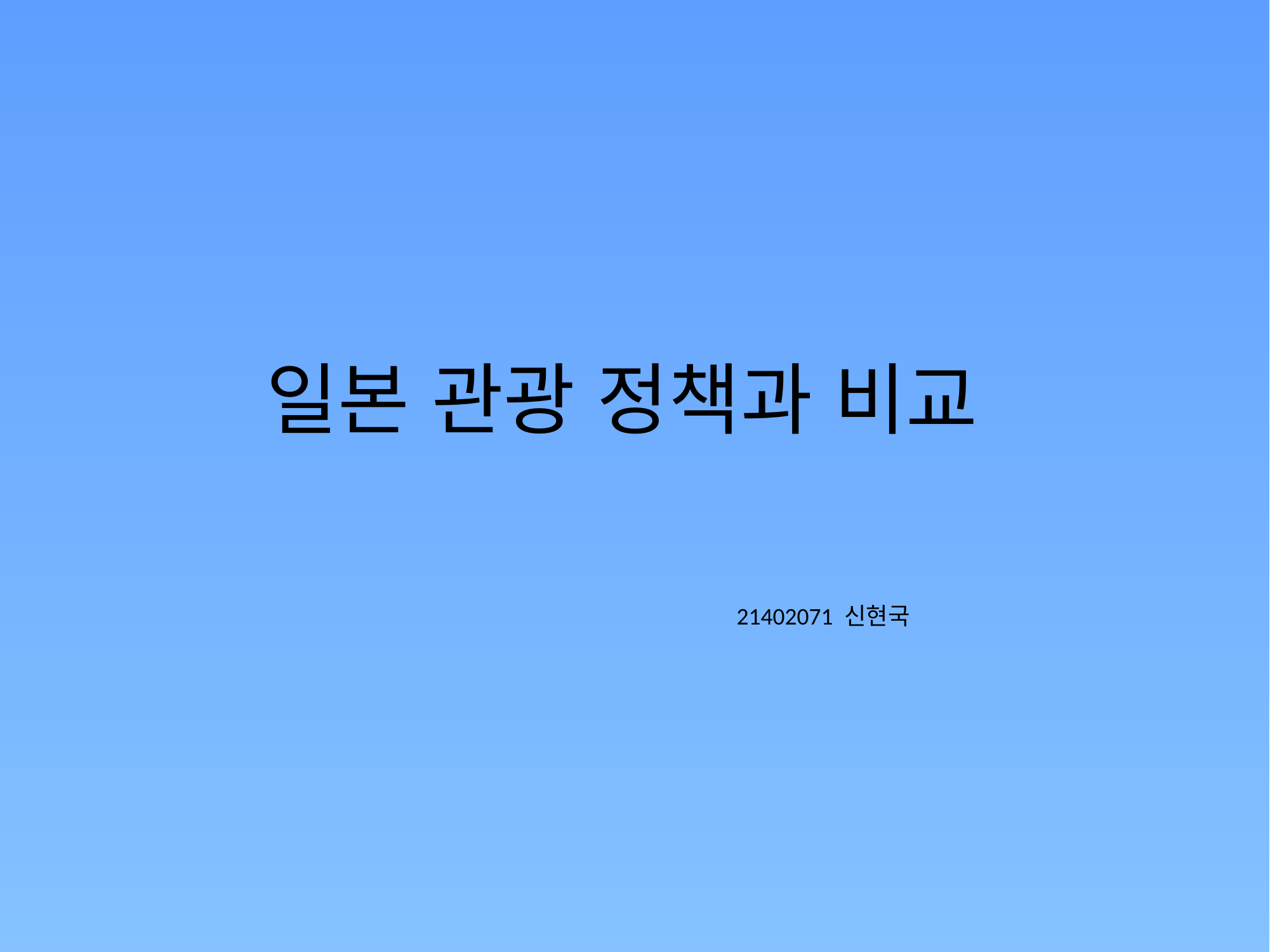

# 일본 관광 정책과 비교
21402071 신현국